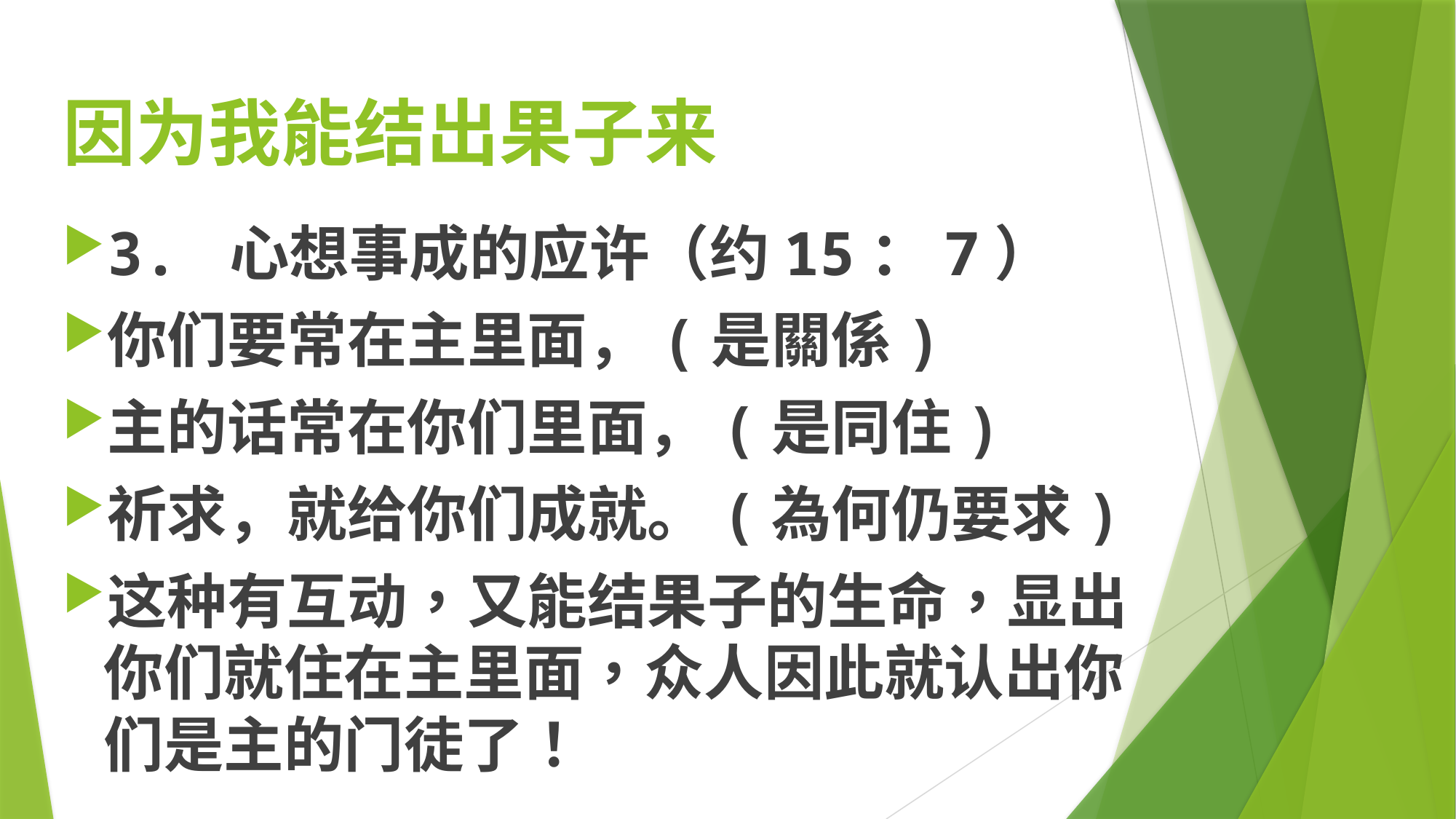

# 因为我能结出果子来
3. 心想事成的应许（约15：7）
你们要常在主里面，(是關係)
主的话常在你们里面，(是同住)
祈求，就给你们成就。(為何仍要求)
这种有互动，又能结果子的生命，显出你们就住在主里面，众人因此就认出你们是主的门徒了！